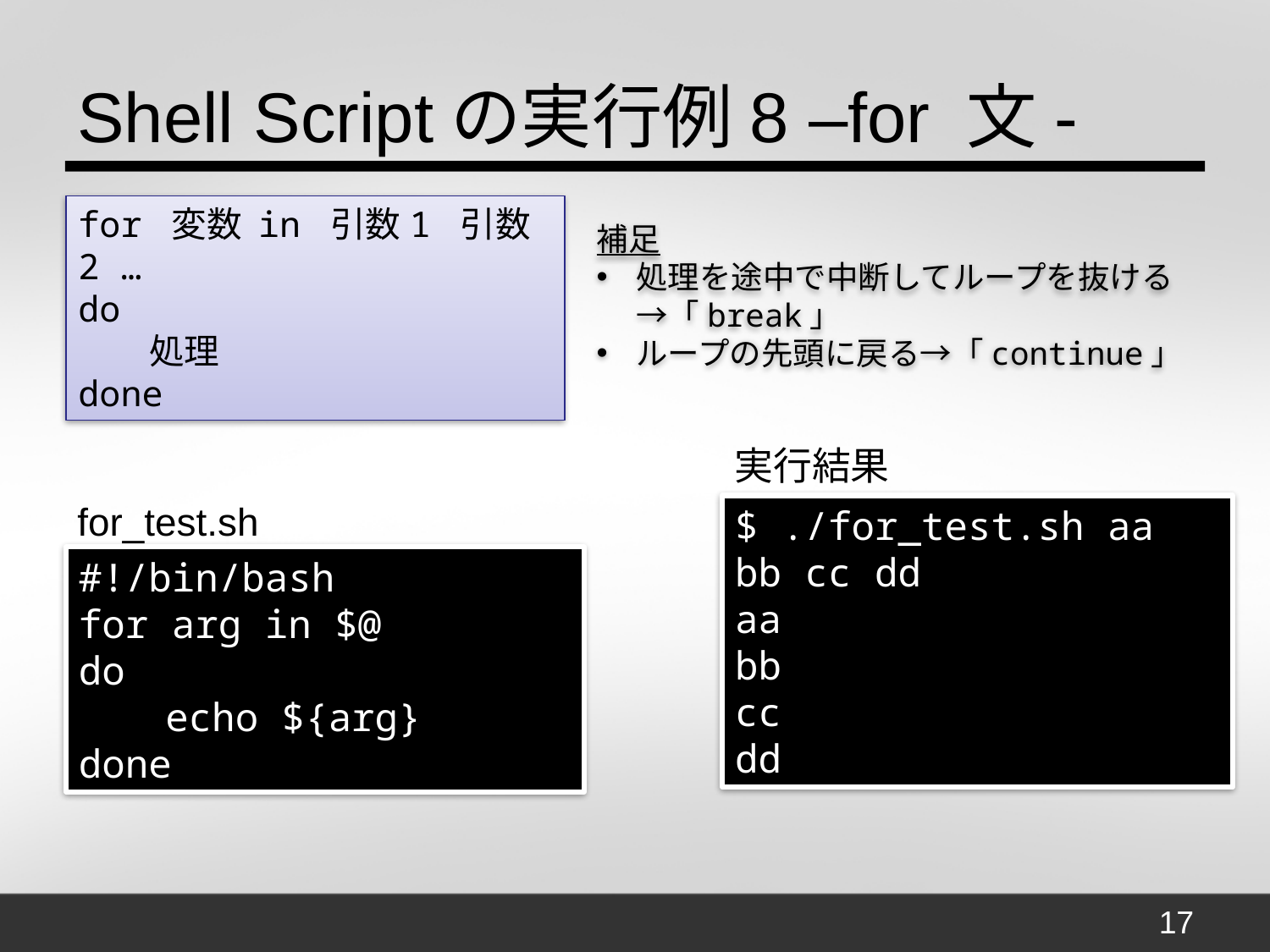

Shell Scriptの実行例8 –for 文-
for 変数 in 引数1 引数2 …
do
　　処理
done
補足
処理を途中で中断してループを抜ける
→「break」
ループの先頭に戻る→「continue」
実行結果
for_test.sh
$ ./for_test.sh aa bb cc dd
aa
bb
cc
dd
#!/bin/bash
for arg in $@
do
　　echo ${arg}
done
17